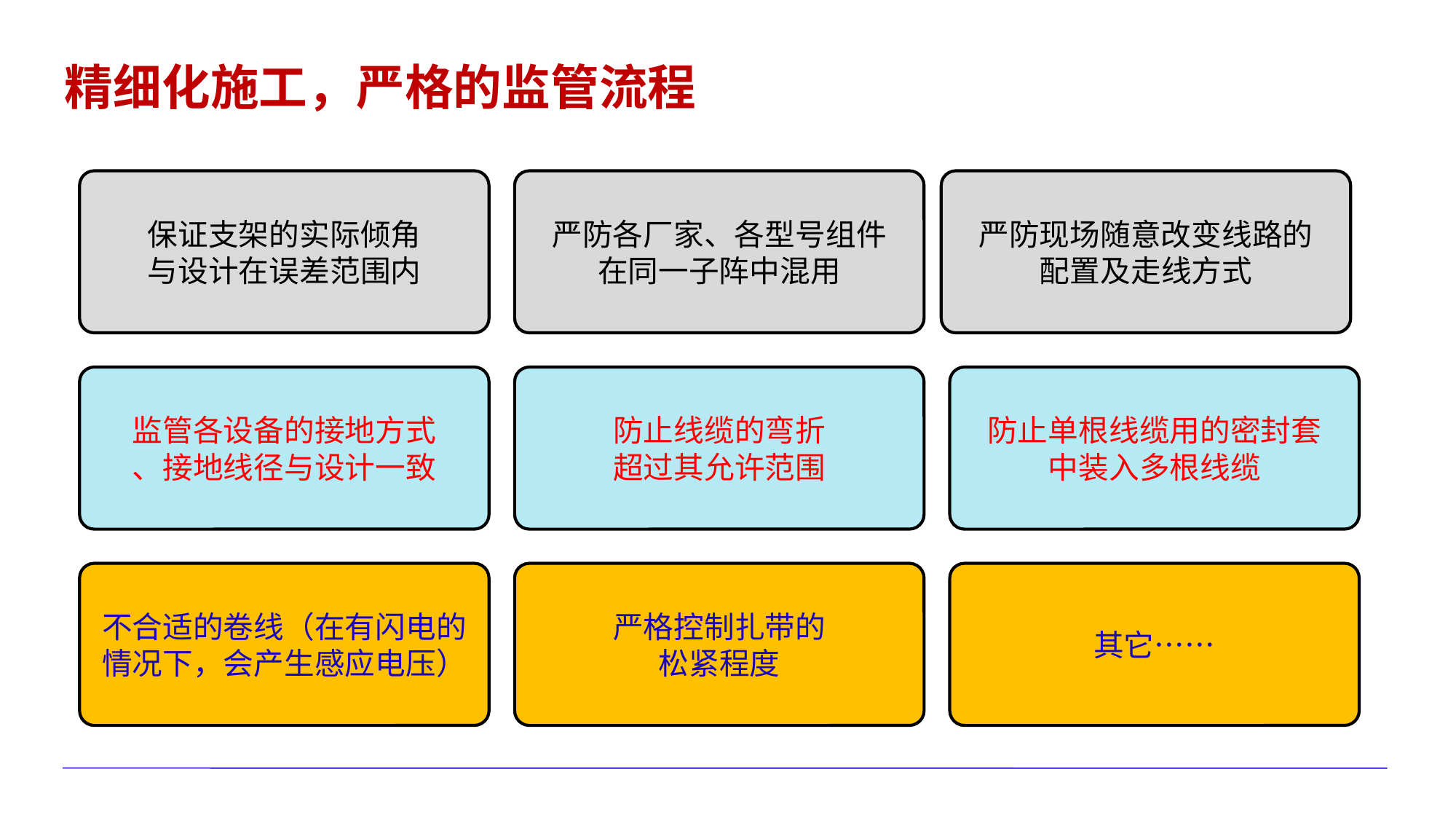

精细化施工，严格的监管流程
保证支架的实际倾角
与设计在误差范围内
严防各厂家、各型号组件
在同一子阵中混用

严防现场随意改变线路的
配置及走线方式

监管各设备的接地方式
、接地线径与设计一致
防止线缆的弯折
超过其允许范围
防止单根线缆用的密封套
中装入多根线缆
不合适的卷线（在有闪电的
情况下，会产生感应电压）
严格控制扎带的
松紧程度
其它……